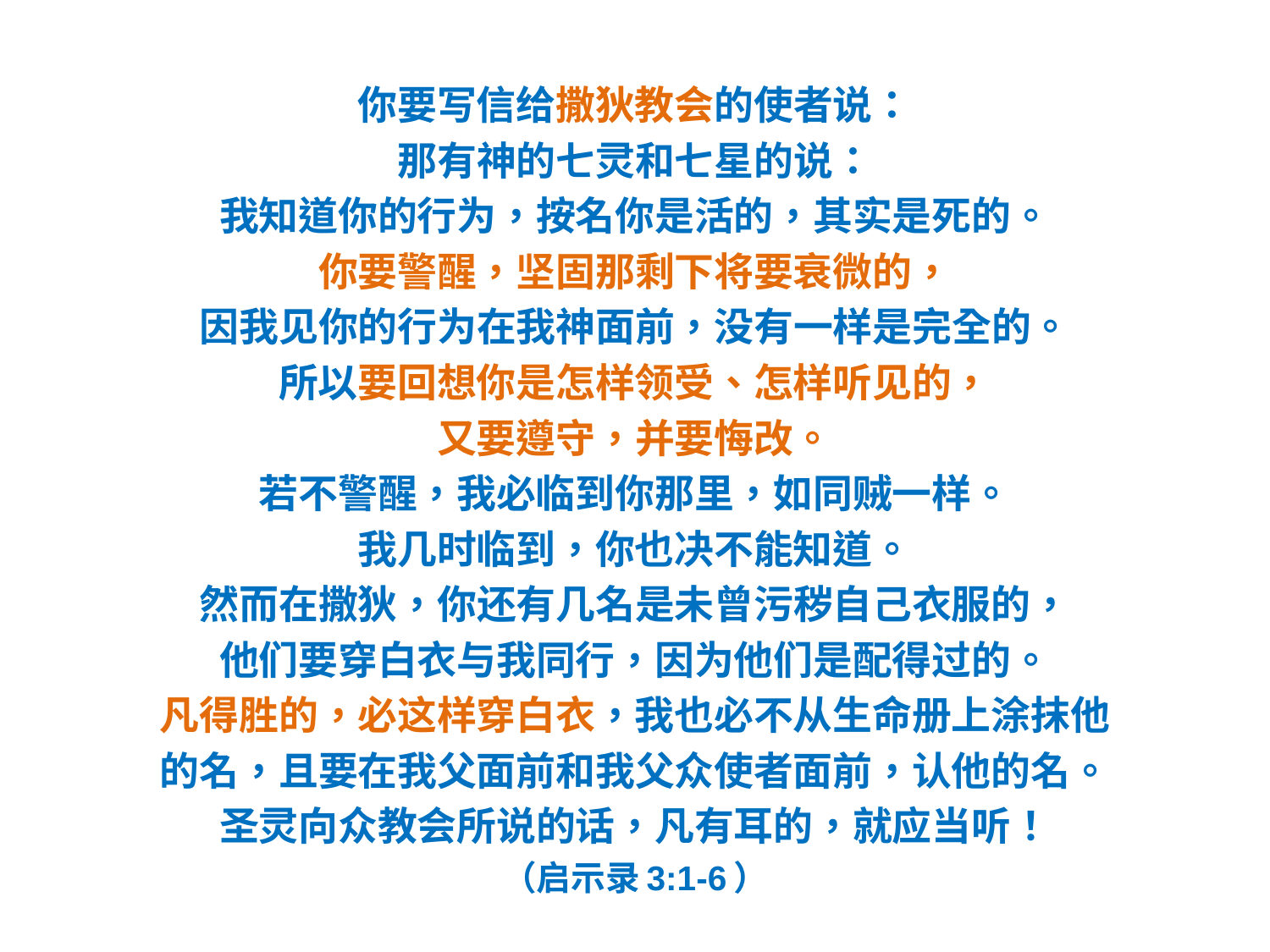

#
你要写信给撒狄教会的使者说：
那有神的七灵和七星的说：
我知道你的行为，按名你是活的，其实是死的。
你要警醒，坚固那剩下将要衰微的，
因我见你的行为在我神面前，没有一样是完全的。
所以要回想你是怎样领受、怎样听见的，
又要遵守，并要悔改。
若不警醒，我必临到你那里，如同贼一样。
我几时临到，你也决不能知道。
然而在撒狄，你还有几名是未曾污秽自己衣服的，
他们要穿白衣与我同行，因为他们是配得过的。
凡得胜的，必这样穿白衣，我也必不从生命册上涂抹他
的名，且要在我父面前和我父众使者面前，认他的名。
圣灵向众教会所说的话，凡有耳的，就应当听！
（启示录3:1-6）